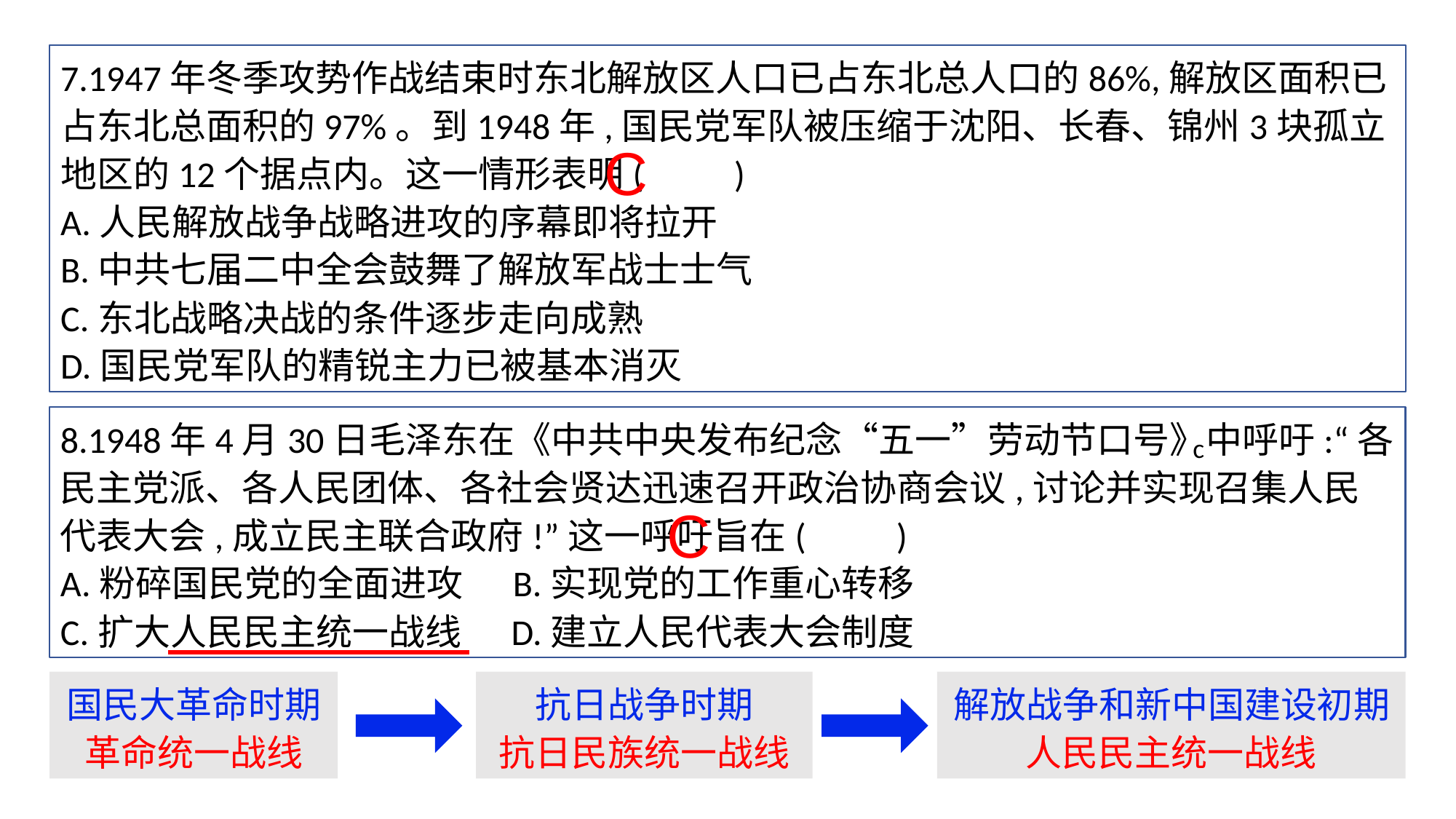

7.1947年冬季攻势作战结束时东北解放区人口已占东北总人口的86%,解放区面积已占东北总面积的97%。到1948年,国民党军队被压缩于沈阳、长春、锦州3块孤立地区的12个据点内。这一情形表明(　　)
A.人民解放战争战略进攻的序幕即将拉开
B.中共七届二中全会鼓舞了解放军战士士气
C.东北战略决战的条件逐步走向成熟
D.国民党军队的精锐主力已被基本消灭
C
8.1948年4月30日毛泽东在《中共中央发布纪念“五一”劳动节口号》中呼吁:“各民主党派、各人民团体、各社会贤达迅速召开政治协商会议,讨论并实现召集人民代表大会,成立民主联合政府!”这一呼吁旨在(　　)
A.粉碎国民党的全面进攻     B.实现党的工作重心转移
C.扩大人民民主统一战线     D.建立人民代表大会制度
c
C
国民大革命时期
革命统一战线
抗日战争时期
抗日民族统一战线
解放战争和新中国建设初期
人民民主统一战线